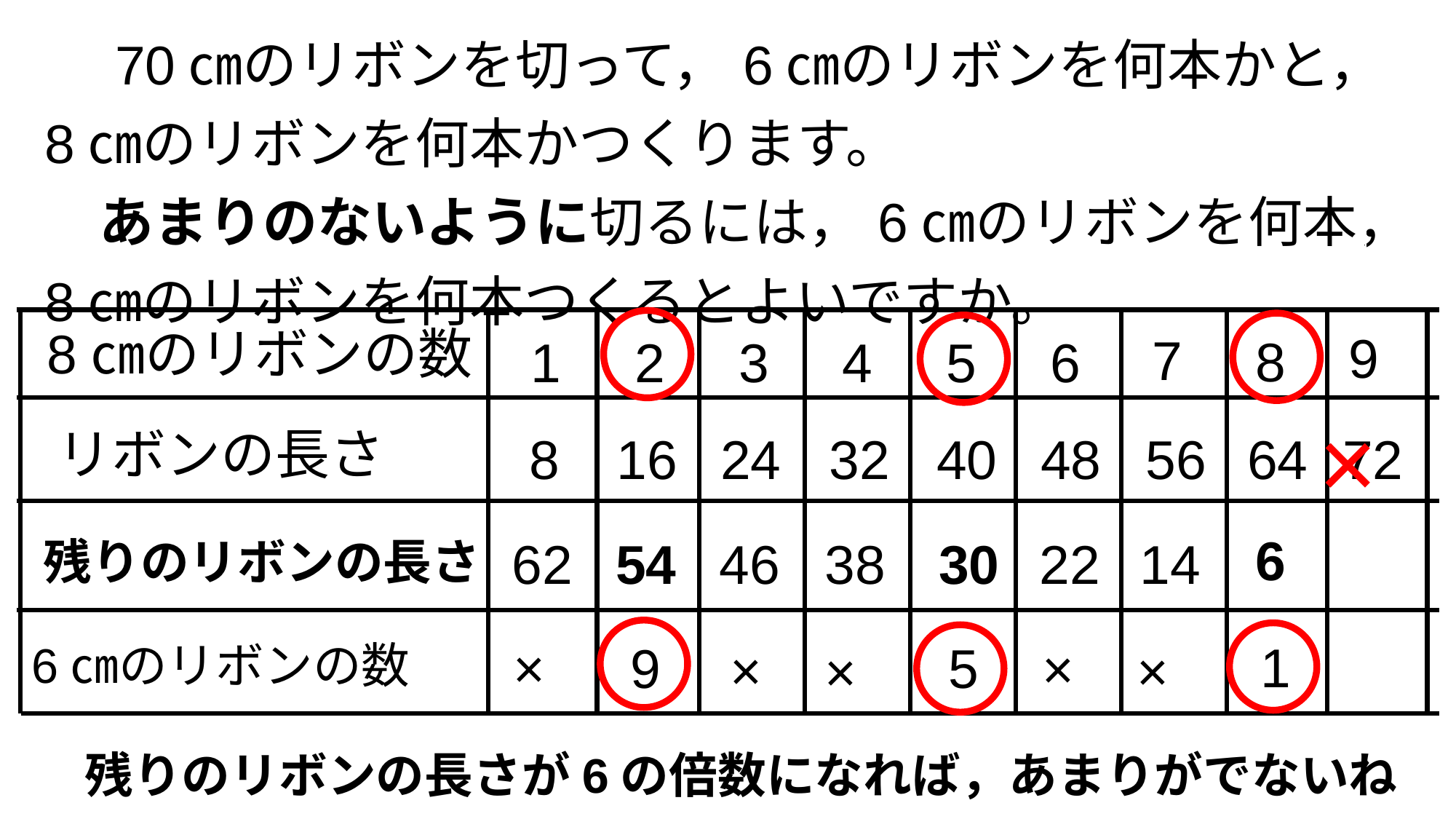

| 70㎝のリボンを切って，6㎝のリボンを何本かと，8㎝のリボンを何本かつくります。 　あまりのないように切るには，6㎝のリボンを何本，8㎝のリボンを何本つくるとよいですか。 |
| --- |

8㎝のリボンの数

9
7
8
1
2
3
4
5
6
×
リボンの長さ
8
16
24
32
40
48
56
64
72
6
62
54
46
38
30
22
14
残りのリボンの長さ

1
×
9
5
×
6㎝のリボンの数
×
×
×
残りのリボンの長さが6の倍数になれば，あまりがでないね